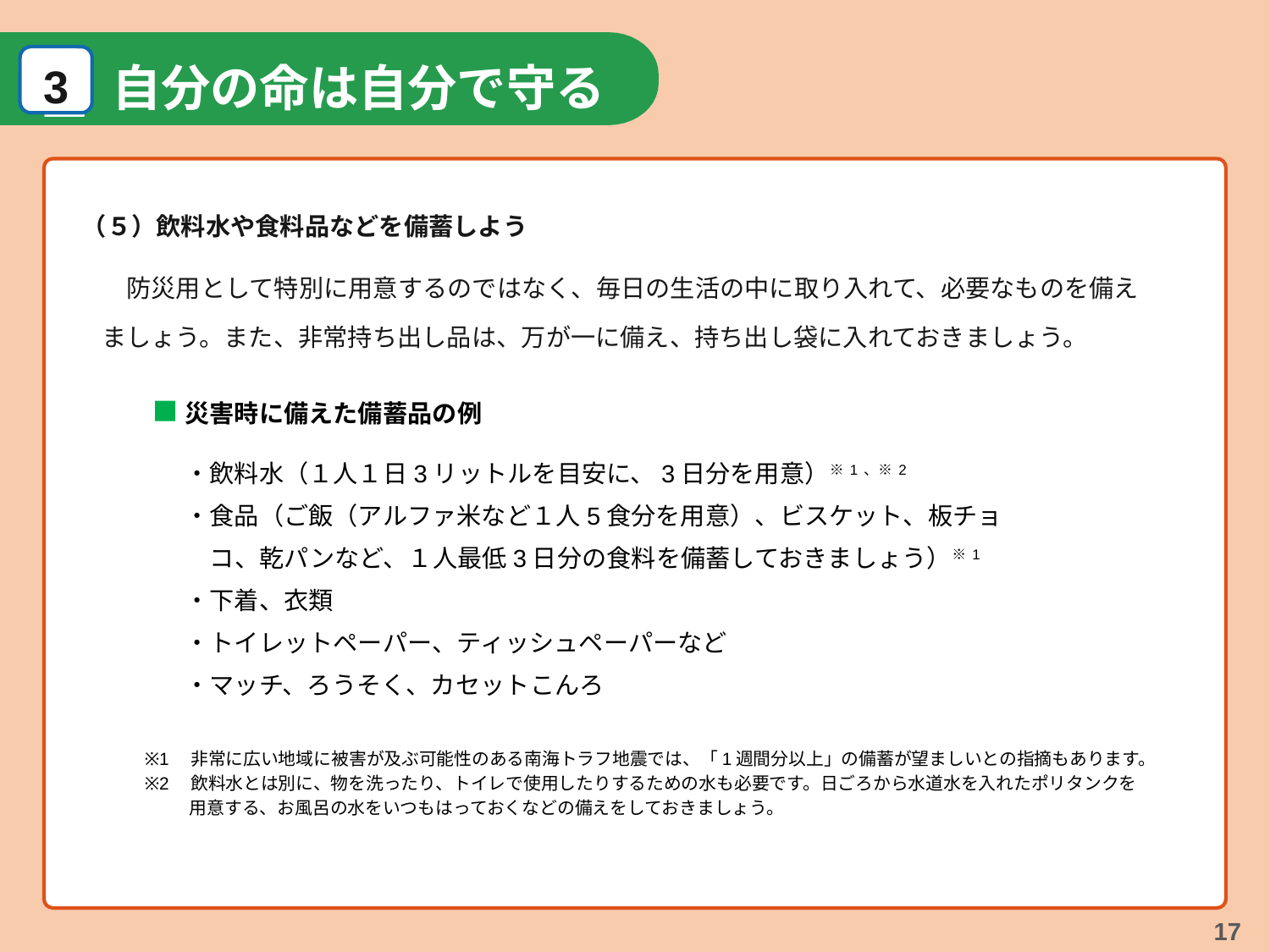

１
3
自分の命は自分で守る

　災害は、忘れた頃にやってきます。地震や台風などは、人の力では回避することはできません。だからこそ、日頃からの備えが重要です。
　地域や身近にいる人同士が助け合うことで、被害を小さくすることができますが、まわりの人を助けるには、まず自分自身が無事でなければなりません。
（５）飲料水や食料品などを備蓄しよう
　防災用として特別に用意するのではなく、毎日の生活の中に取り入れて、必要なものを備えましょう。また、非常持ち出し品は、万が一に備え、持ち出し袋に入れておきましょう。
災害時に備えた備蓄品の例

・飲料水（１人１日3リットルを目安に、3日分を用意）※1、※2
・食品（ご飯（アルファ米など１人5食分を用意）、ビスケット、板チョコ、乾パンなど、１人最低3日分の食料を備蓄しておきましょう）※1
・下着、衣類
・トイレットペーパー、ティッシュペーパーなど
・マッチ、ろうそく、カセットこんろ
※1　非常に広い地域に被害が及ぶ可能性のある南海トラフ地震では、「1週間分以上」の備蓄が望ましいとの指摘もあります。
※2　飲料水とは別に、物を洗ったり、トイレで使用したりするための水も必要です。日ごろから水道水を入れたポリタンクを用意する、お風呂の水をいつもはっておくなどの備えをしておきましょう。